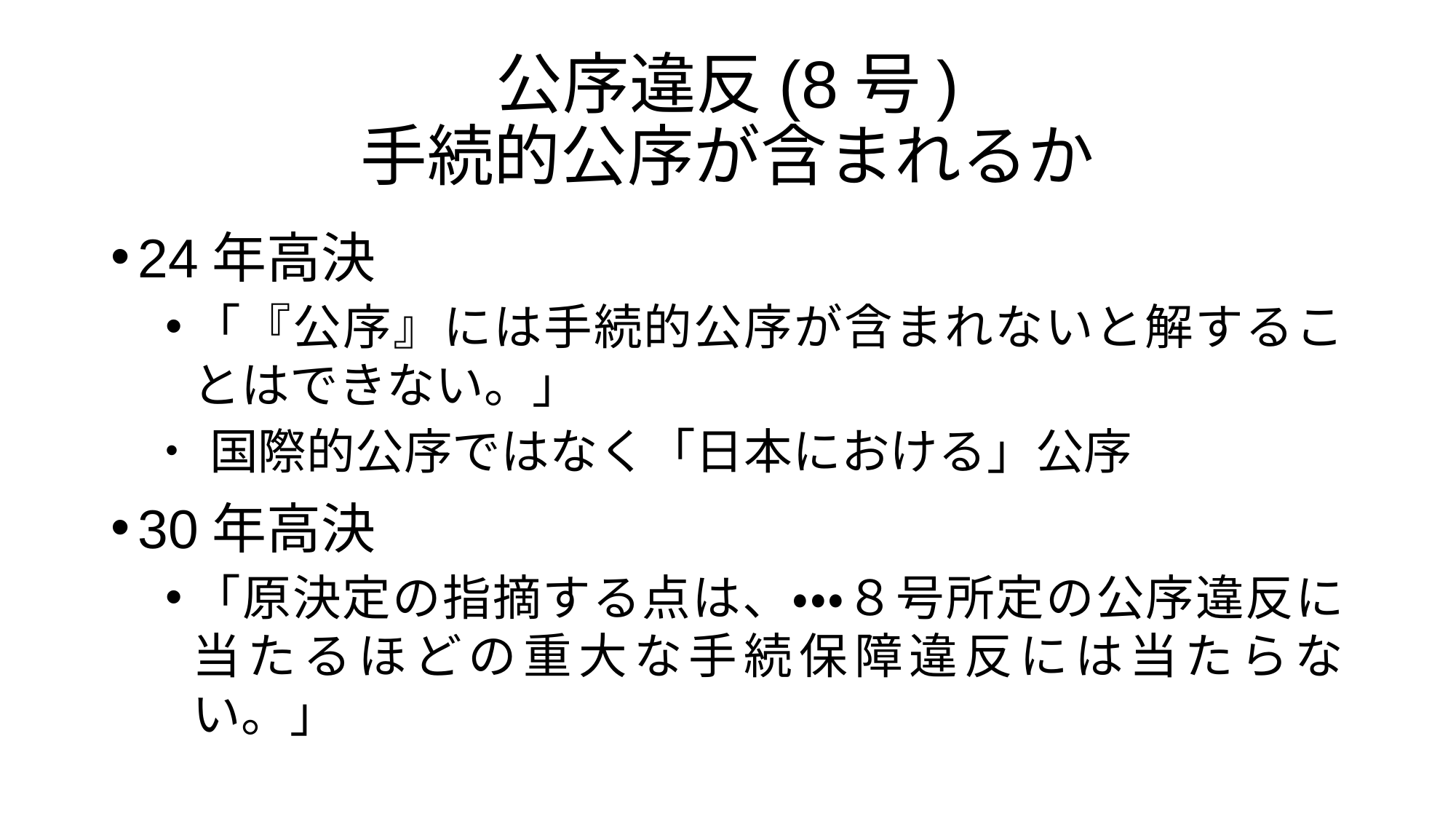

# 公序違反(8号) 手続的公序が含まれるか
24年高決
「『公序』には手続的公序が含まれないと解することはできない。」
 国際的公序ではなく「日本における」公序
30年高決
「原決定の指摘する点は、・・・８号所定の公序違反に当たるほどの重大な手続保障違反には当たらない。」